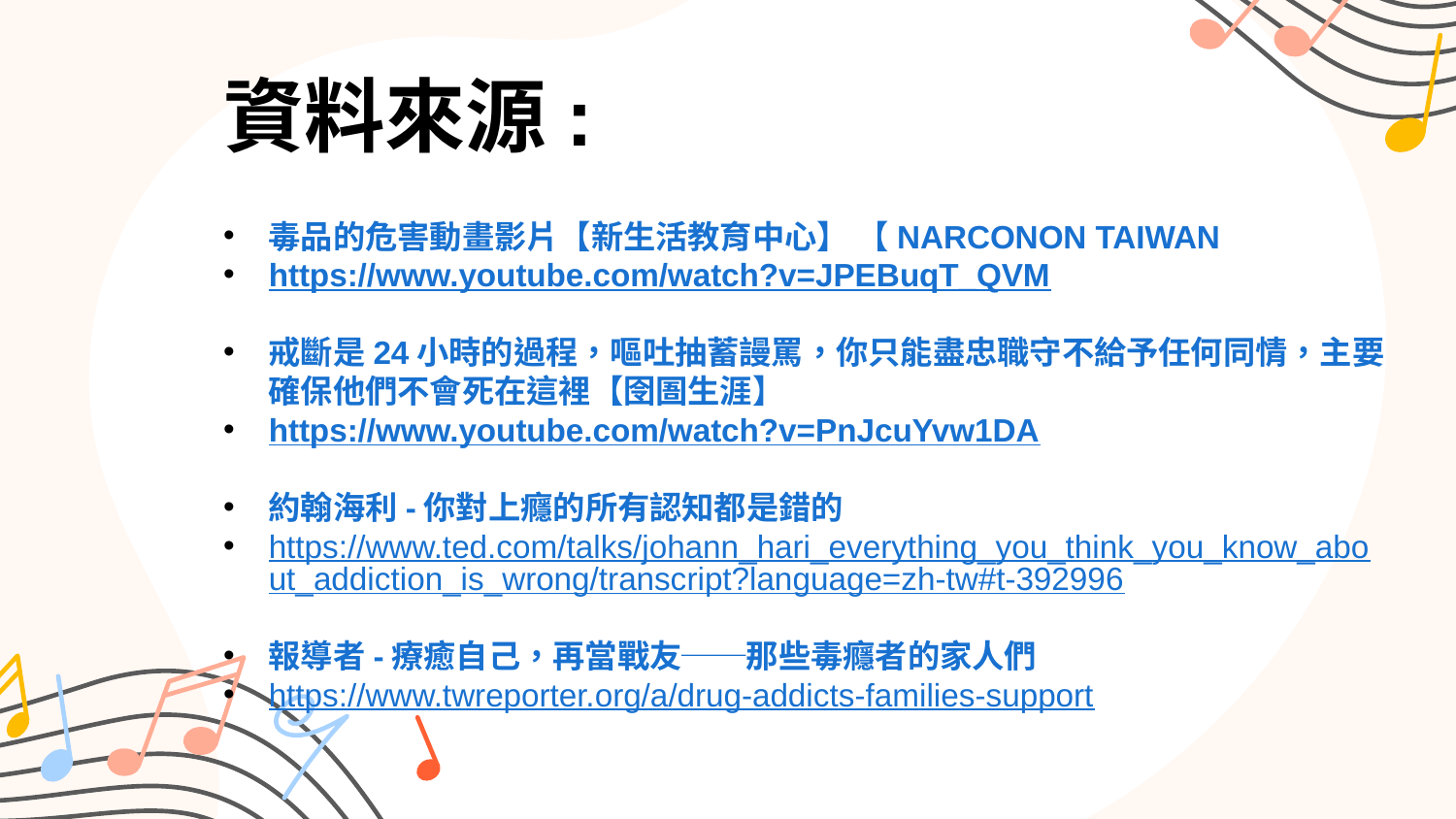

資料來源:

毒品的危害動畫影片【新生活教育中心】 【NARCONON TAIWAN
https://www.youtube.com/watch?v=JPEBuqT_QVM

戒斷是24小時的過程，嘔吐抽蓄謾罵，你只能盡忠職守不給予任何同情，主要確保他們不會死在這裡【囹圄生涯】
https://www.youtube.com/watch?v=PnJcuYvw1DA

約翰海利-你對上癮的所有認知都是錯的
https://www.ted.com/talks/johann_hari_everything_you_think_you_know_about_addiction_is_wrong/transcript?language=zh-tw#t-392996

報導者-療癒自己，再當戰友──那些毒癮者的家人們
https://www.twreporter.org/a/drug-addicts-families-support